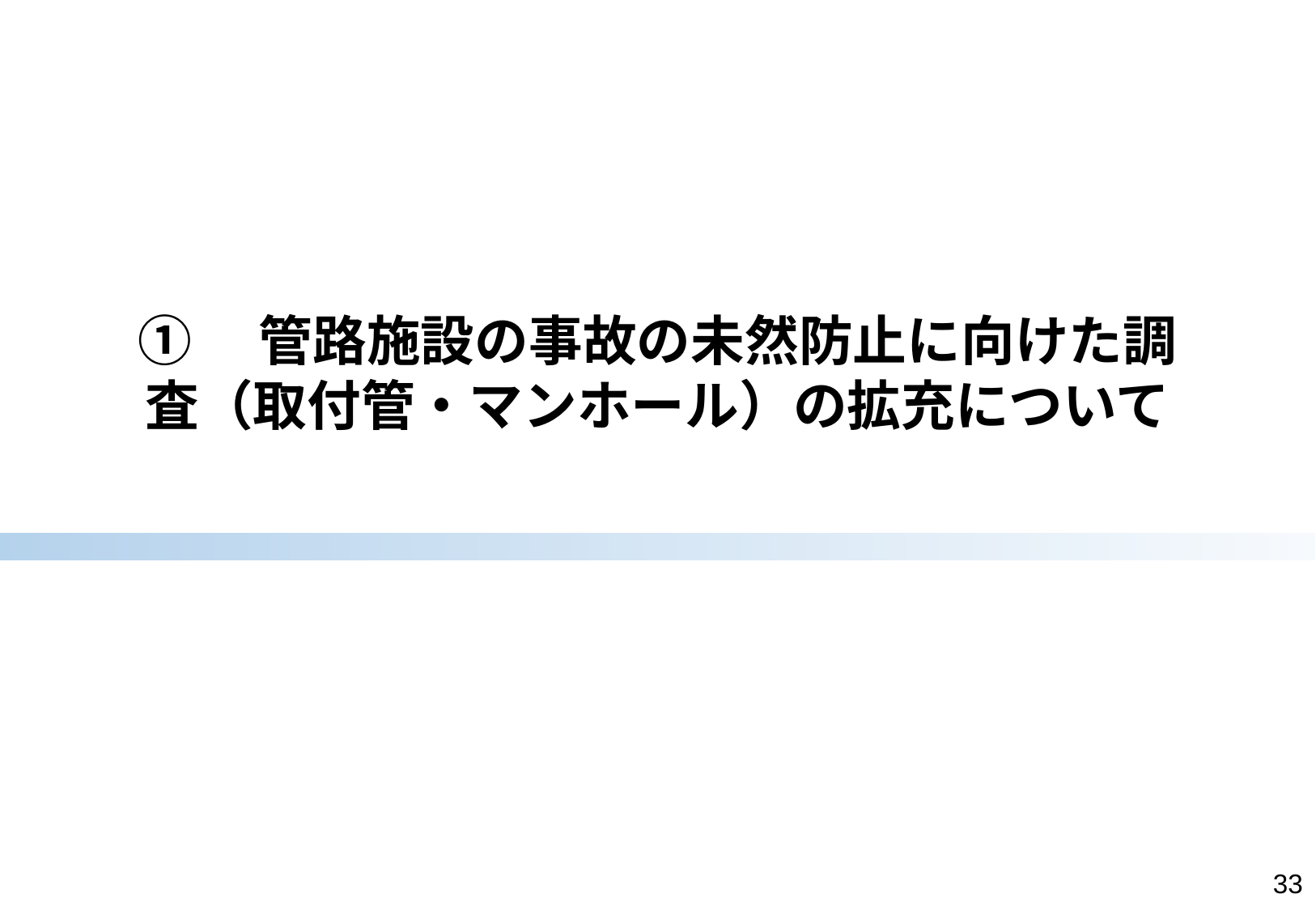

# ①　管路施設の事故の未然防止に向けた調査（取付管・マンホール）の拡充について
33